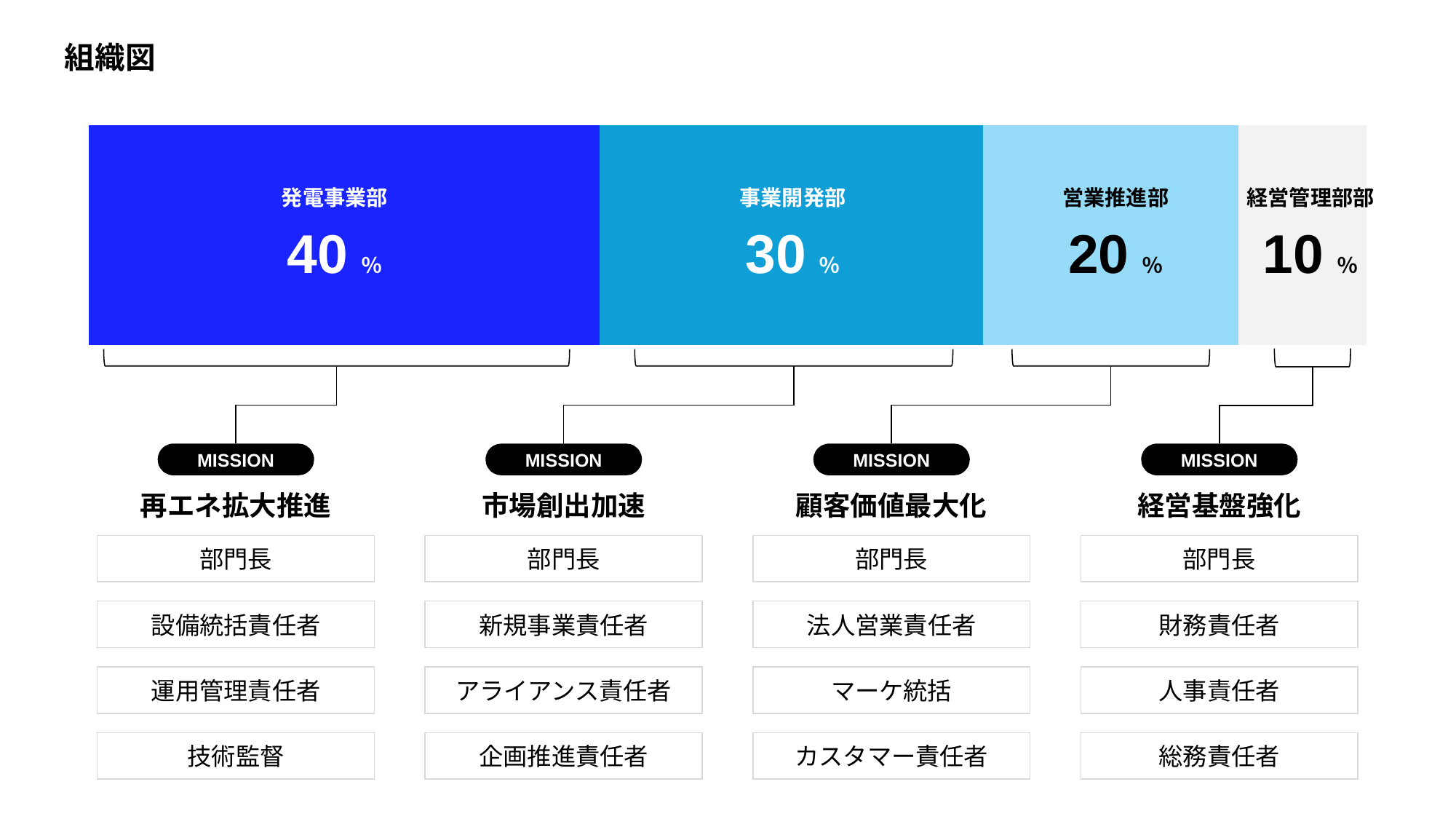

組織図

### Chart

| Category | 系列 1 | 系列 2 | 系列 3 | 系列 3 |
|---|---|---|---|---|
| カテゴリ 1 | 40.0 | 30.0 | 20.0 | 10.0 |
発電事業部
40％
事業開発部
30％
営業推進部
20％
経営管理部部
10％

MISSION
MISSION
MISSION
MISSION
再エネ拡大推進
市場創出加速
顧客価値最大化
経営基盤強化
部門長
部門長
部門長
部門長
設備統括責任者
新規事業責任者
法人営業責任者
財務責任者
運用管理責任者
アライアンス責任者
マーケ統括
人事責任者
技術監督
企画推進責任者
カスタマー責任者
総務責任者